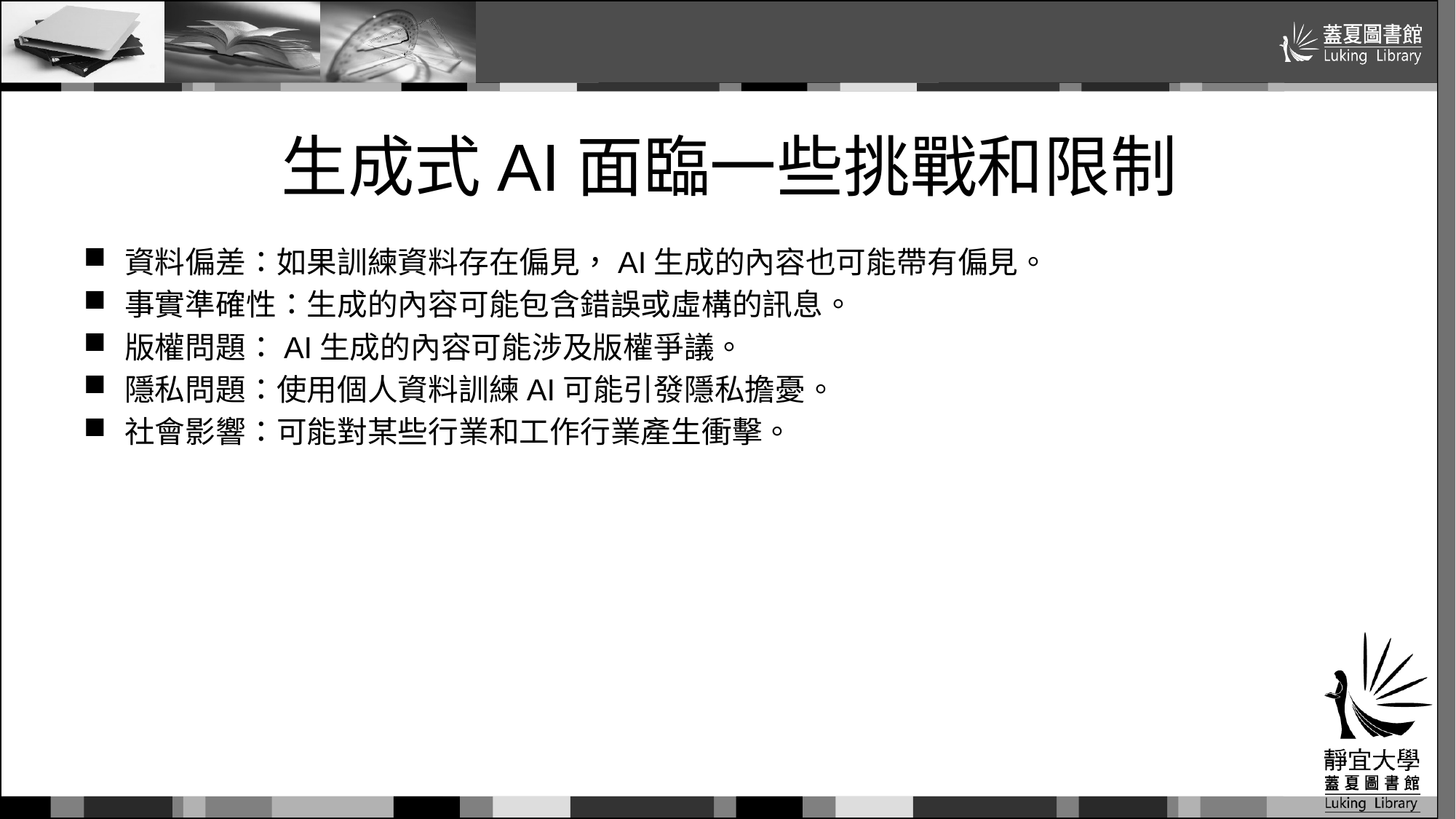

# 生成式AI面臨一些挑戰和限制
資料偏差：如果訓練資料存在偏見，AI生成的內容也可能帶有偏見。
事實準確性：生成的內容可能包含錯誤或虛構的訊息。
版權問題：AI生成的內容可能涉及版權爭議。
隱私問題：使用個人資料訓練AI可能引發隱私擔憂。
社會影響：可能對某些行業和工作行業產生衝擊。